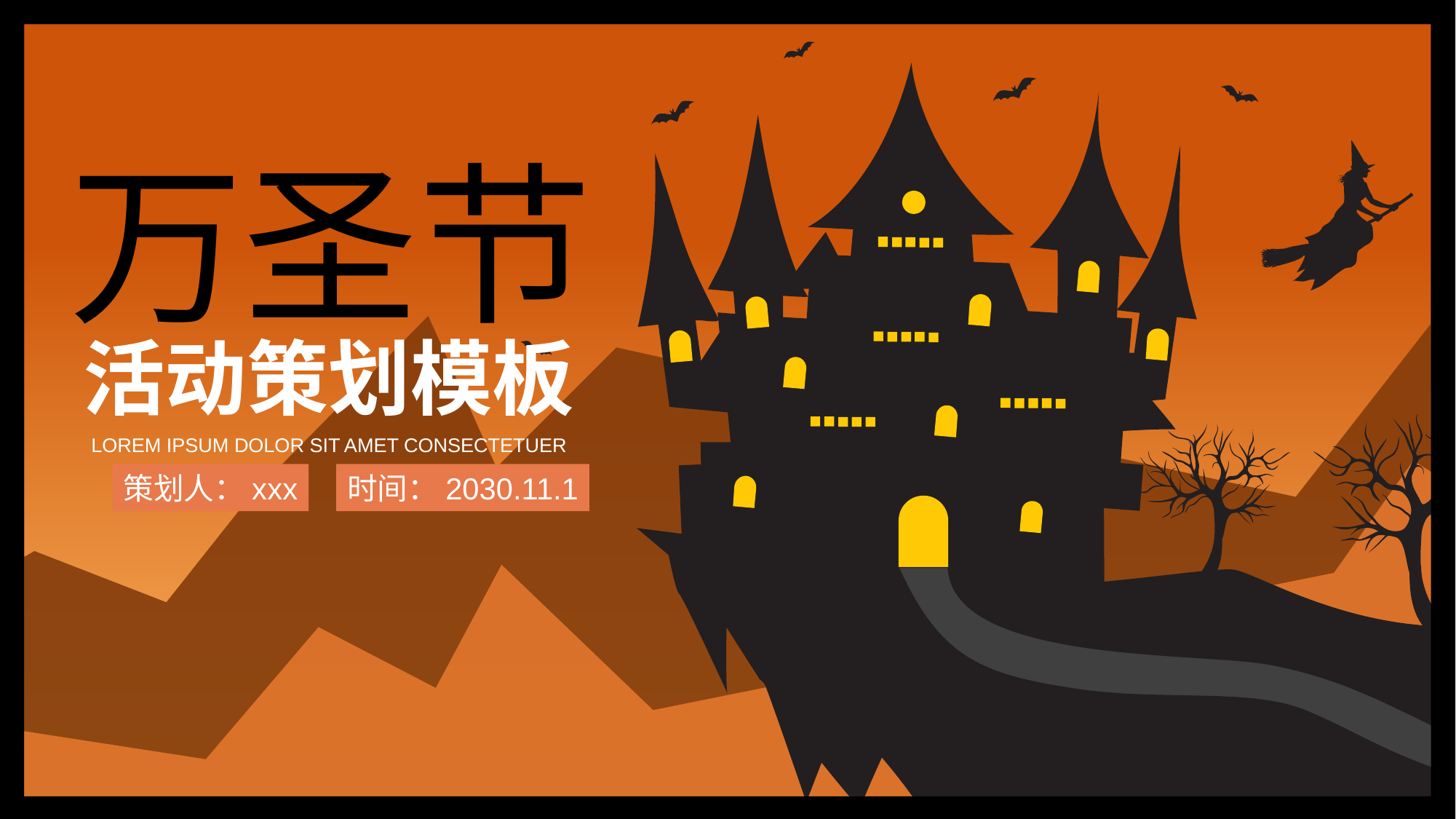

万圣节

活动策划模板

LOREM IPSUM DOLOR SIT AMET CONSECTETUER

策划人：xxx
时间：2030.11.1